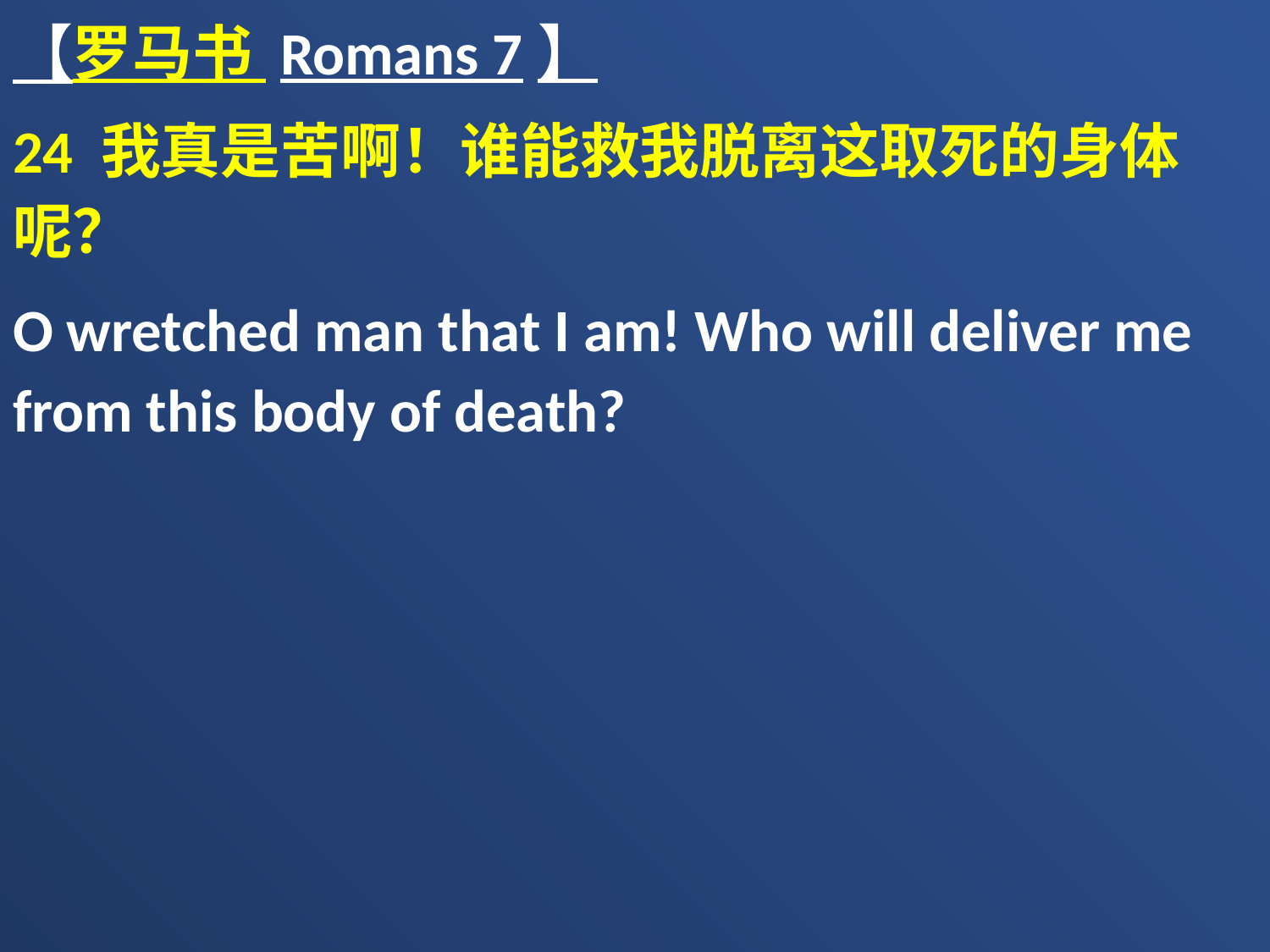

【罗马书 Romans 7】
24 我真是苦啊！谁能救我脱离这取死的身体呢？
O wretched man that I am! Who will deliver me from this body of death?